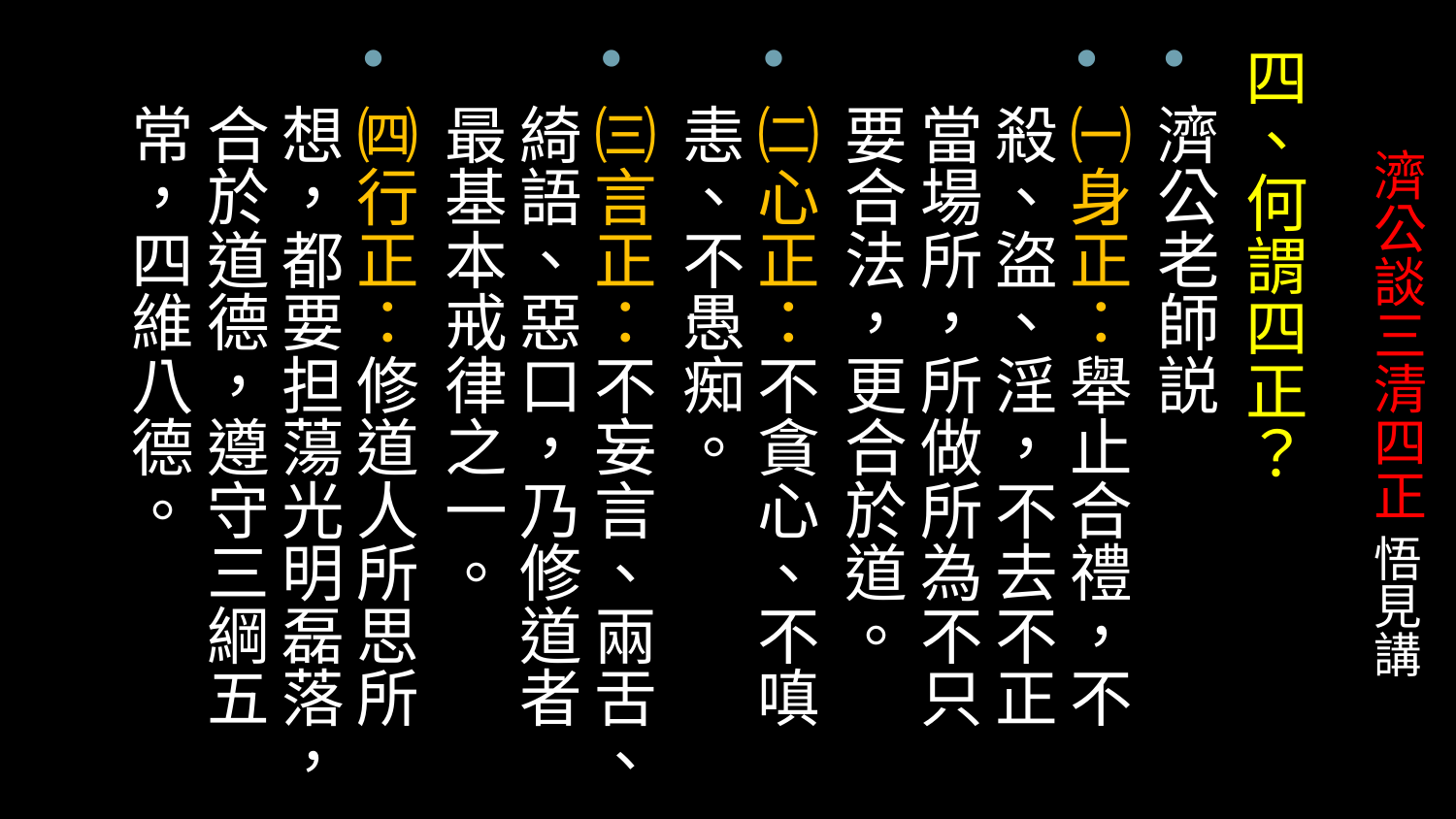

四、何謂四正？
濟公老師説
㈠身正：舉止合禮，不殺、盜、淫，不去不正當場所，所做所為不只要合法，更合於道。
㈡心正：不貪心、不嗔恚、不愚痴。
㈢言正：不妄言、兩舌、綺語、惡口，乃修道者最基本戒律之一。
㈣行正：修道人所思所想，都要担蕩光明磊落，合於道德，遵守三綱五常，四維八德。

# 濟公談三清四正 悟見講